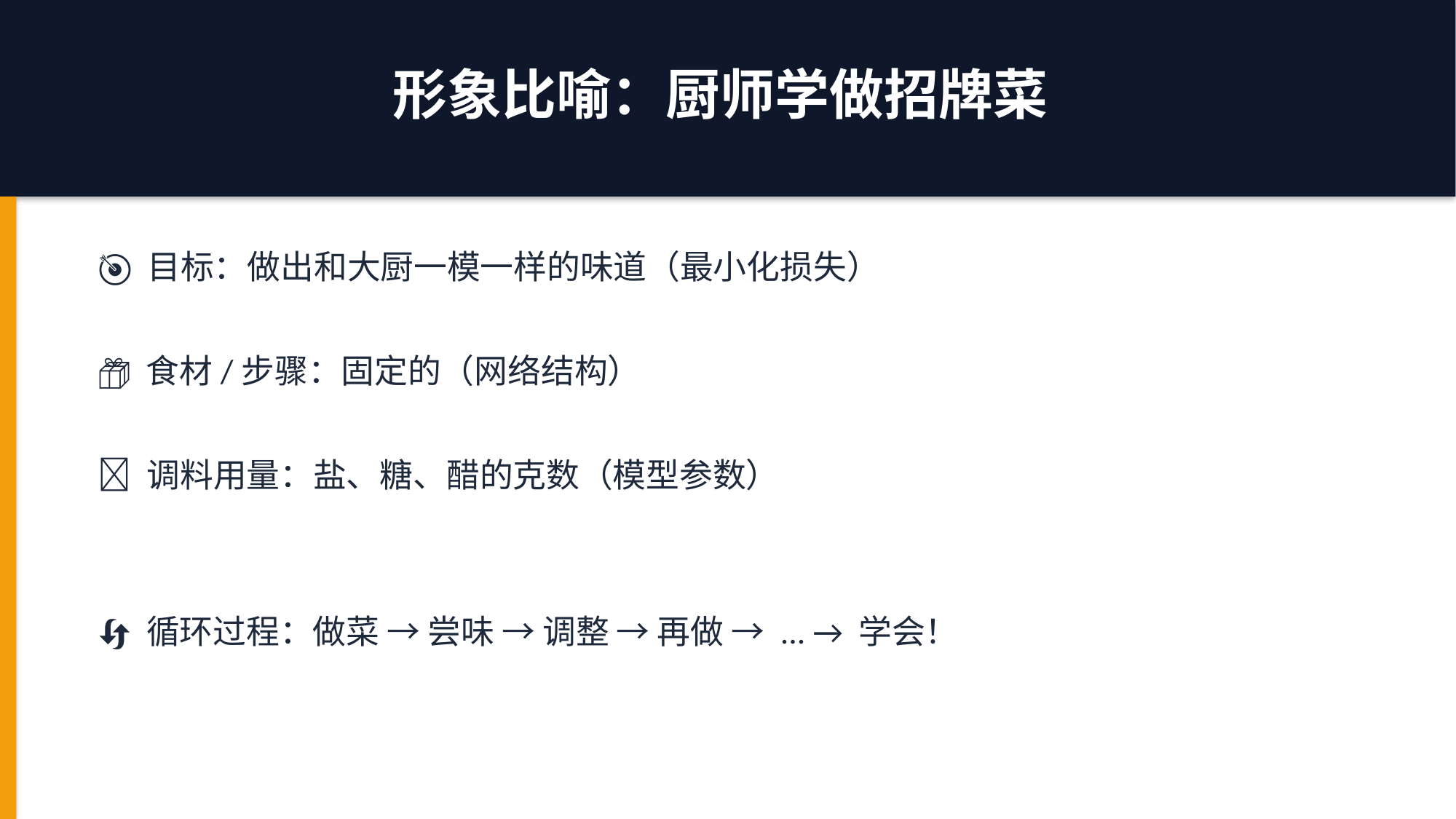

形象比喻：厨师学做招牌菜

🎯 目标：做出和大厨一模一样的味道（最小化损失）

📦 食材/步骤：固定的（网络结构）

🧂 调料用量：盐、糖、醋的克数（模型参数）

🔄 循环过程：做菜 → 尝味 → 调整 → 再做 → ... → 学会！